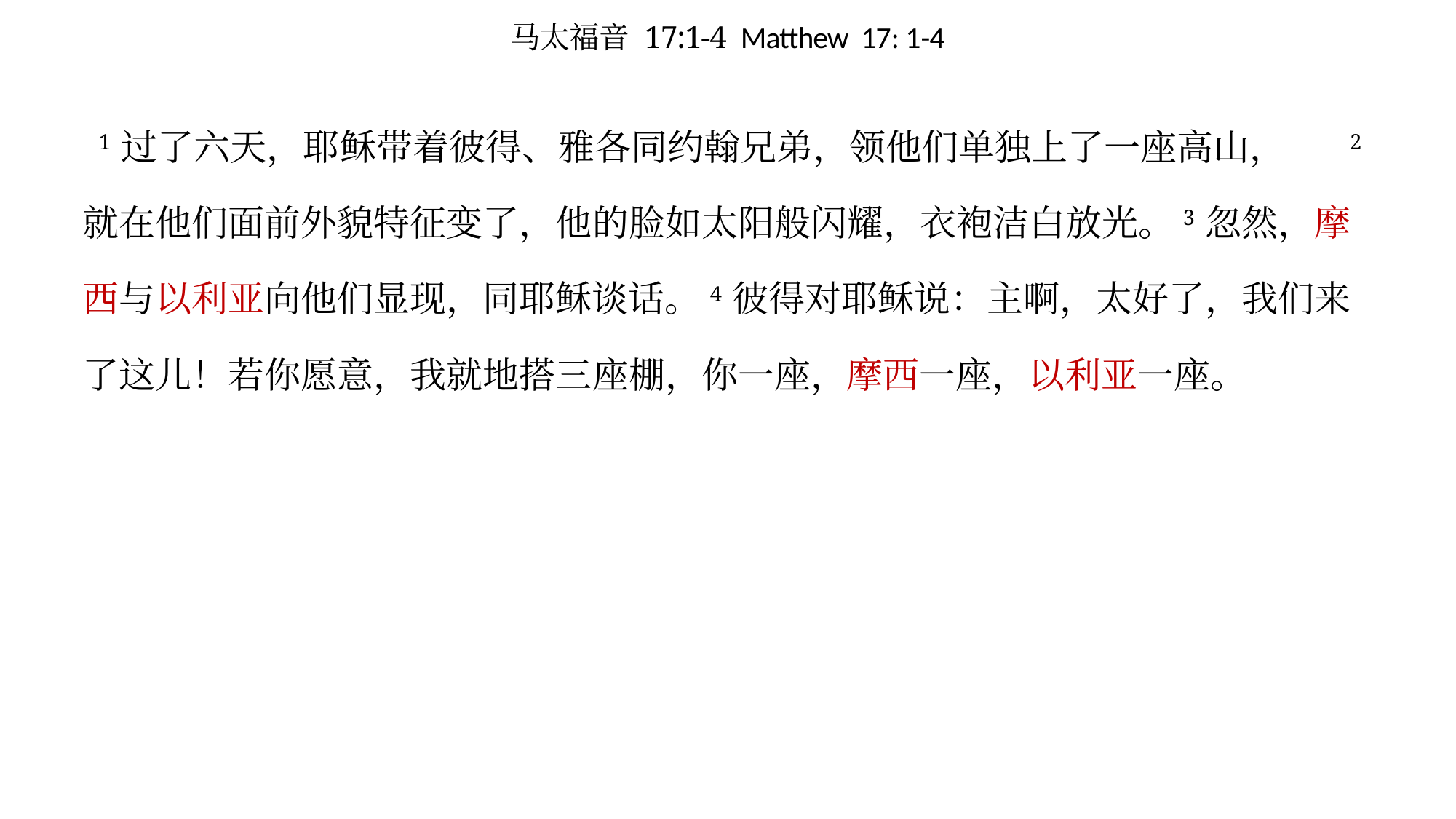

# 马太福音 17:1-4  Matthew  17: 1-4
   1 过了六天，耶稣带着彼得、雅各同约翰兄弟，领他们单独上了一座高山，      2 就在他们面前外貌特征变了，他的脸如太阳般闪耀，衣袍洁白放光。3 忽然，摩西与以利亚向他们显现，同耶稣谈话。4 彼得对耶稣说：主啊，太好了，我们来了这儿！若你愿意，我就地搭三座棚，你一座，摩西一座，以利亚一座。